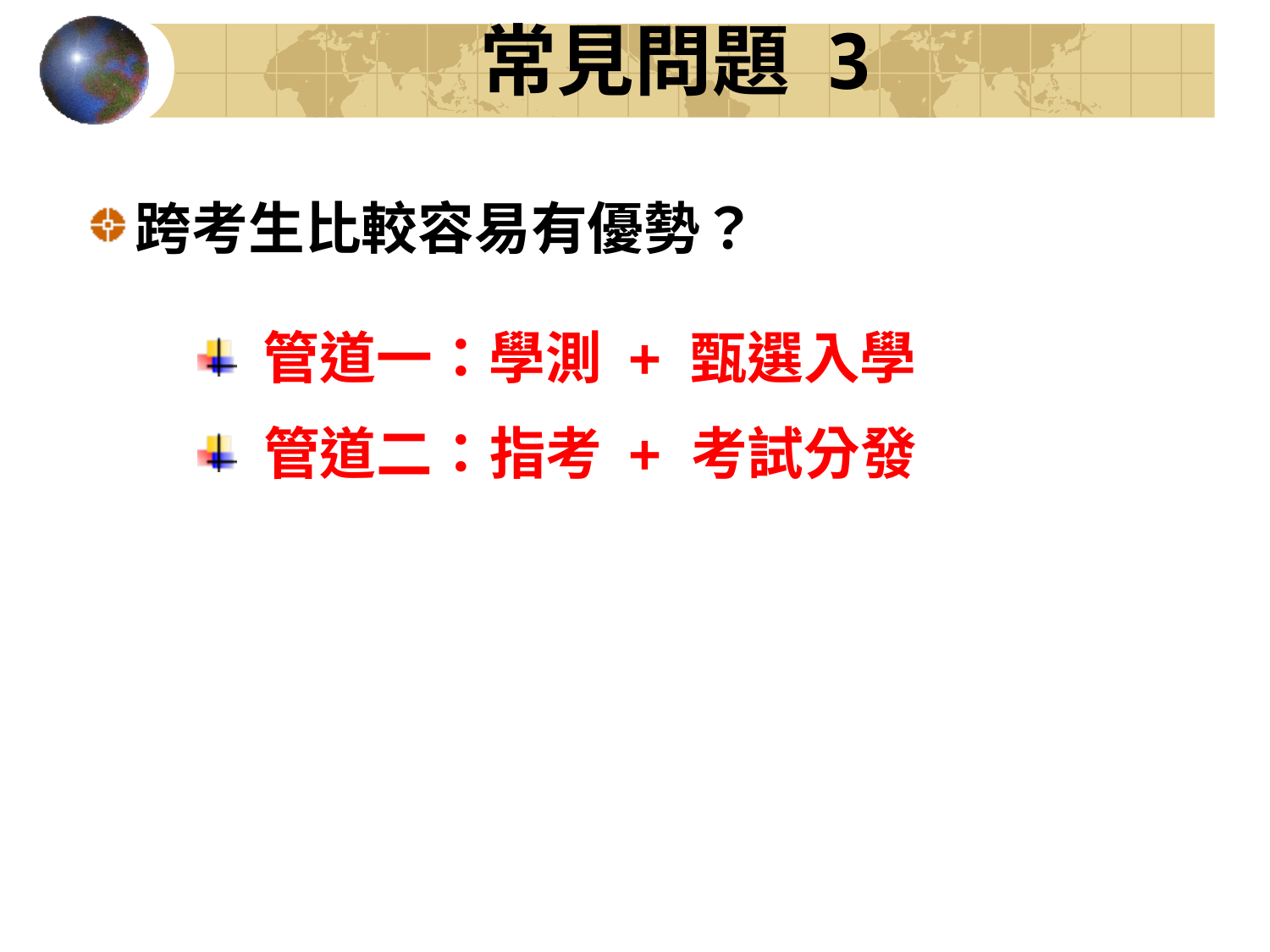

# 常見問題 3
跨考生比較容易有優勢？
 管道一：學測 + 甄選入學
 管道二：指考 + 考試分發